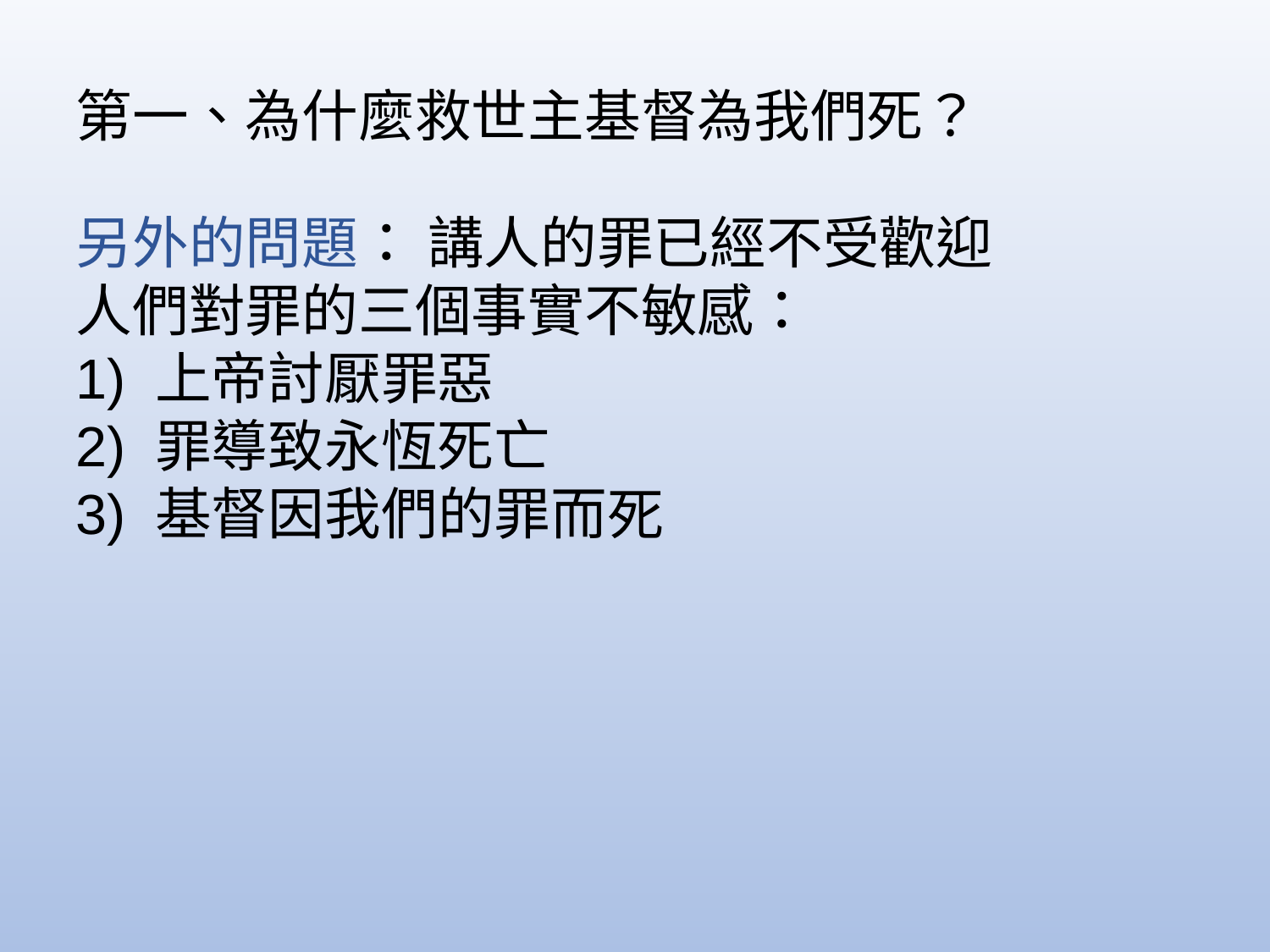

第一、為什麼救世主基督為我們死？

另外的問題： 講人的罪已經不受歡迎
人們對罪的三個事實不敏感：
1) 上帝討厭罪惡
2) 罪導致永恆死亡
3) 基督因我們的罪而死